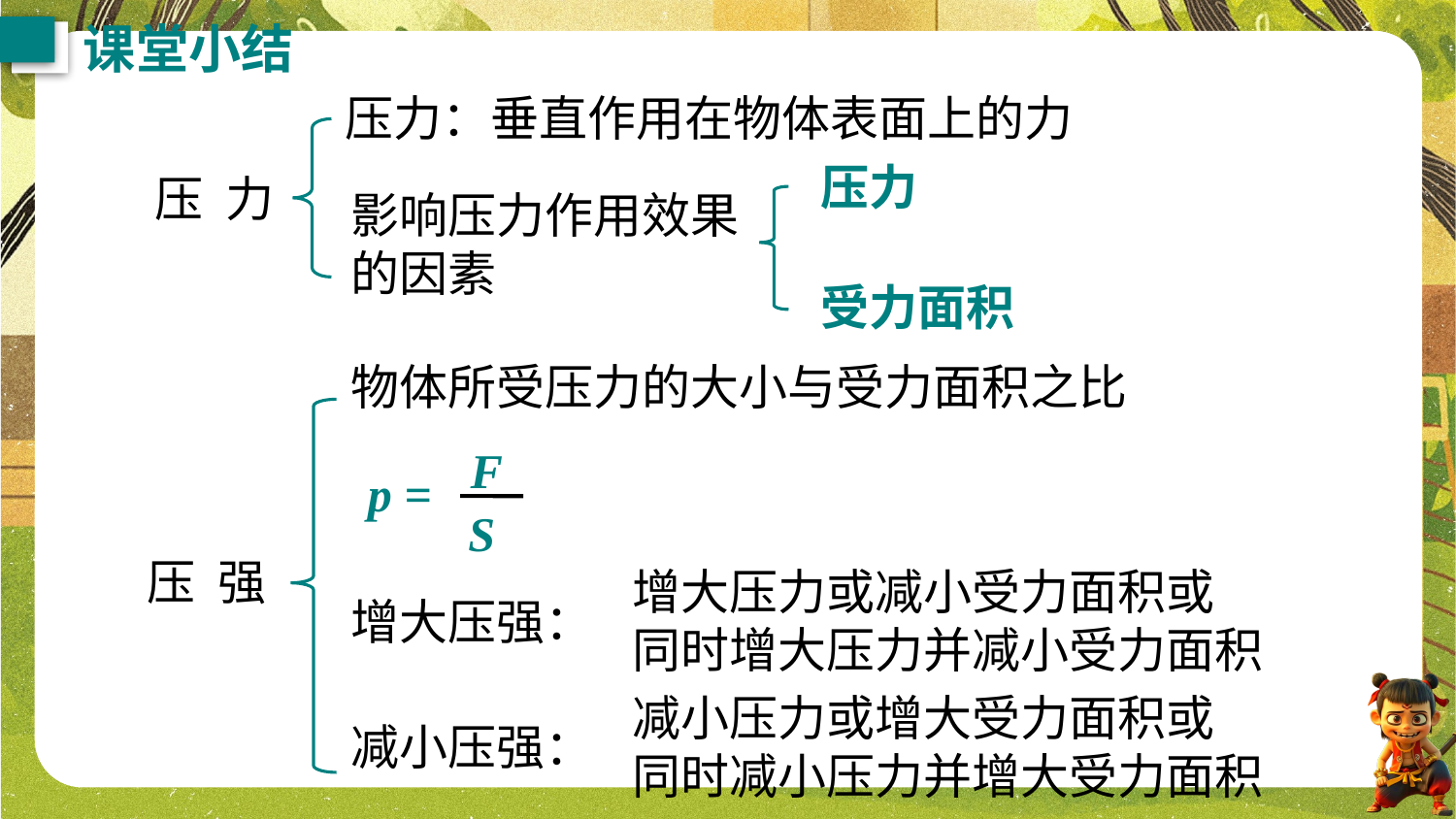

课堂小结

压力：垂直作用在物体表面上的力

压力
压  力
影响压力作用效果的因素

受力面积
物体所受压力的大小与受力面积之比

F
p =
S

压  强
增大压力或减小受力面积或
同时增大压力并减小受力面积
增大压强：
减小压力或增大受力面积或
同时减小压力并增大受力面积
减小压强：